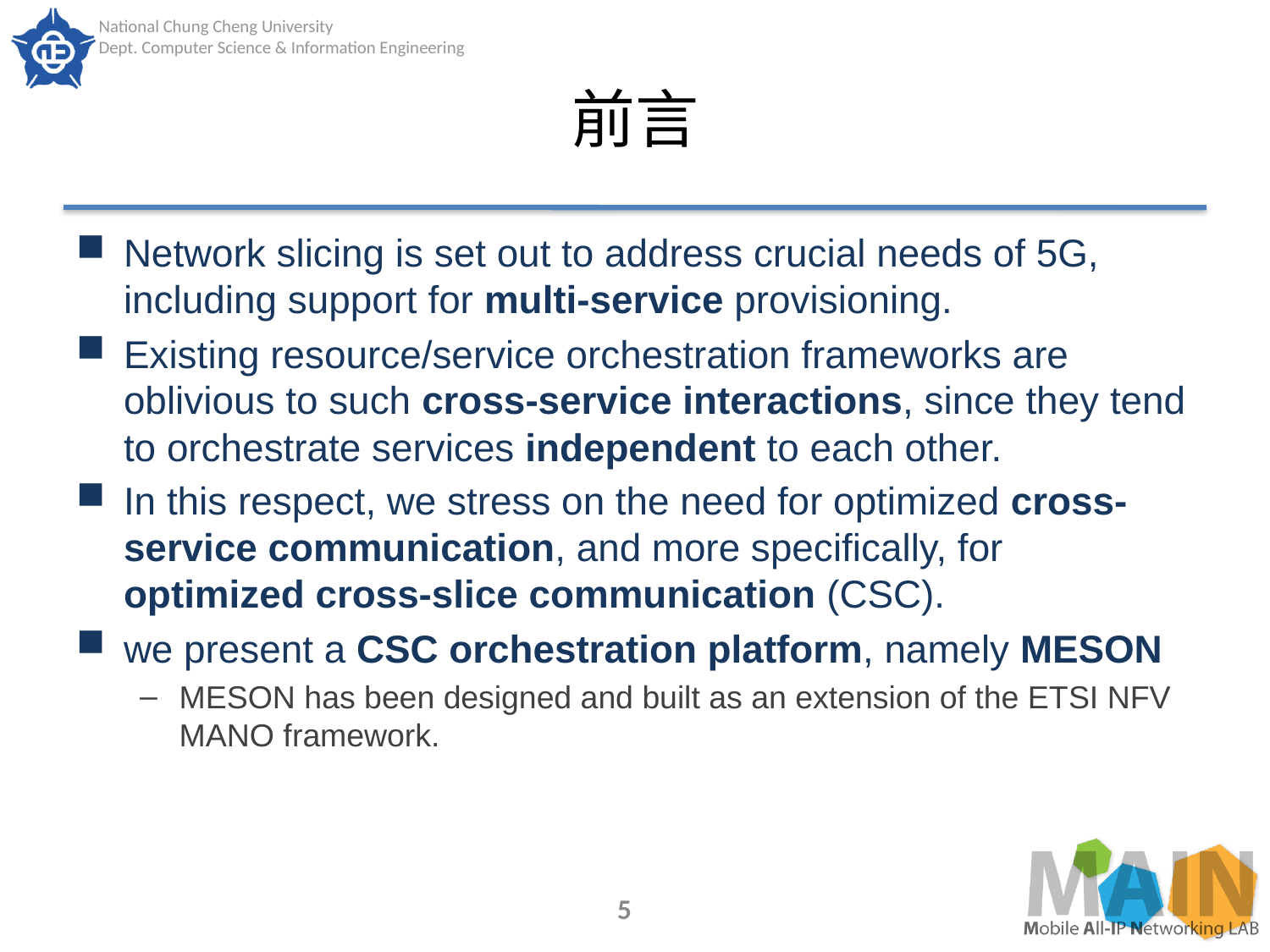

# 前言
Network slicing is set out to address crucial needs of 5G, including support for multi-service provisioning.
Existing resource/service orchestration frameworks are oblivious to such cross-service interactions, since they tend to orchestrate services independent to each other.
In this respect, we stress on the need for optimized cross-service communication, and more specifically, for optimized cross-slice communication (CSC).
we present a CSC orchestration platform, namely MESON
MESON has been designed and built as an extension of the ETSI NFV MANO framework.
5